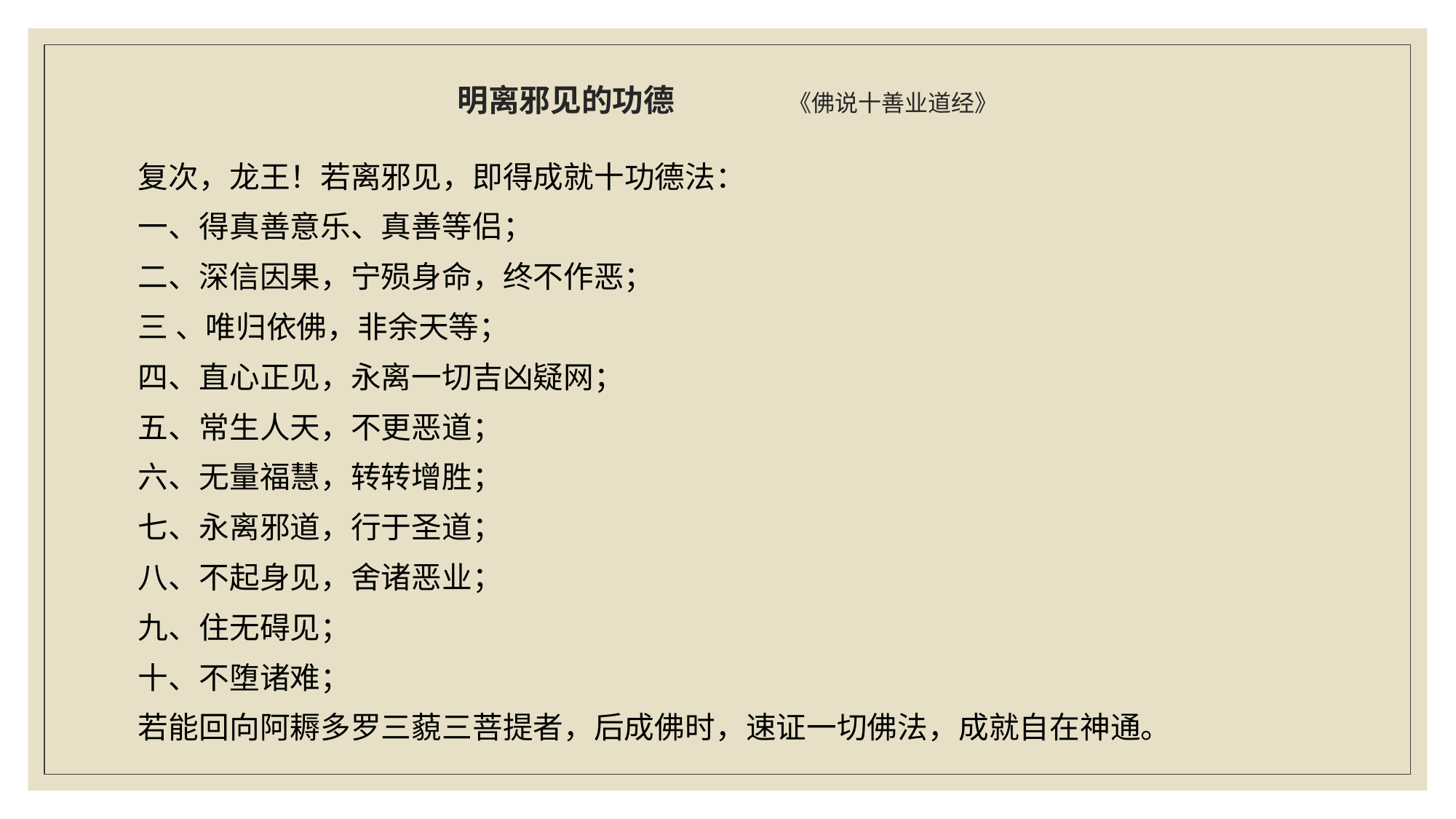

# 明离邪见的功德                《佛说十善业道经》
复次，龙王！若离邪见，即得成就十功德法：
一、得真善意乐、真善等侣；
二、深信因果，宁殒身命，终不作恶；
三 、唯归依佛，非余天等；
四、直心正见，永离一切吉凶疑网；
五、常生人天，不更恶道；
六、无量福慧，转转增胜；
七、永离邪道，行于圣道；
八、不起身见，舍诸恶业；
九、住无碍见；
十、不堕诸难；
若能回向阿耨多罗三藐三菩提者，后成佛时，速证一切佛法，成就自在神通。